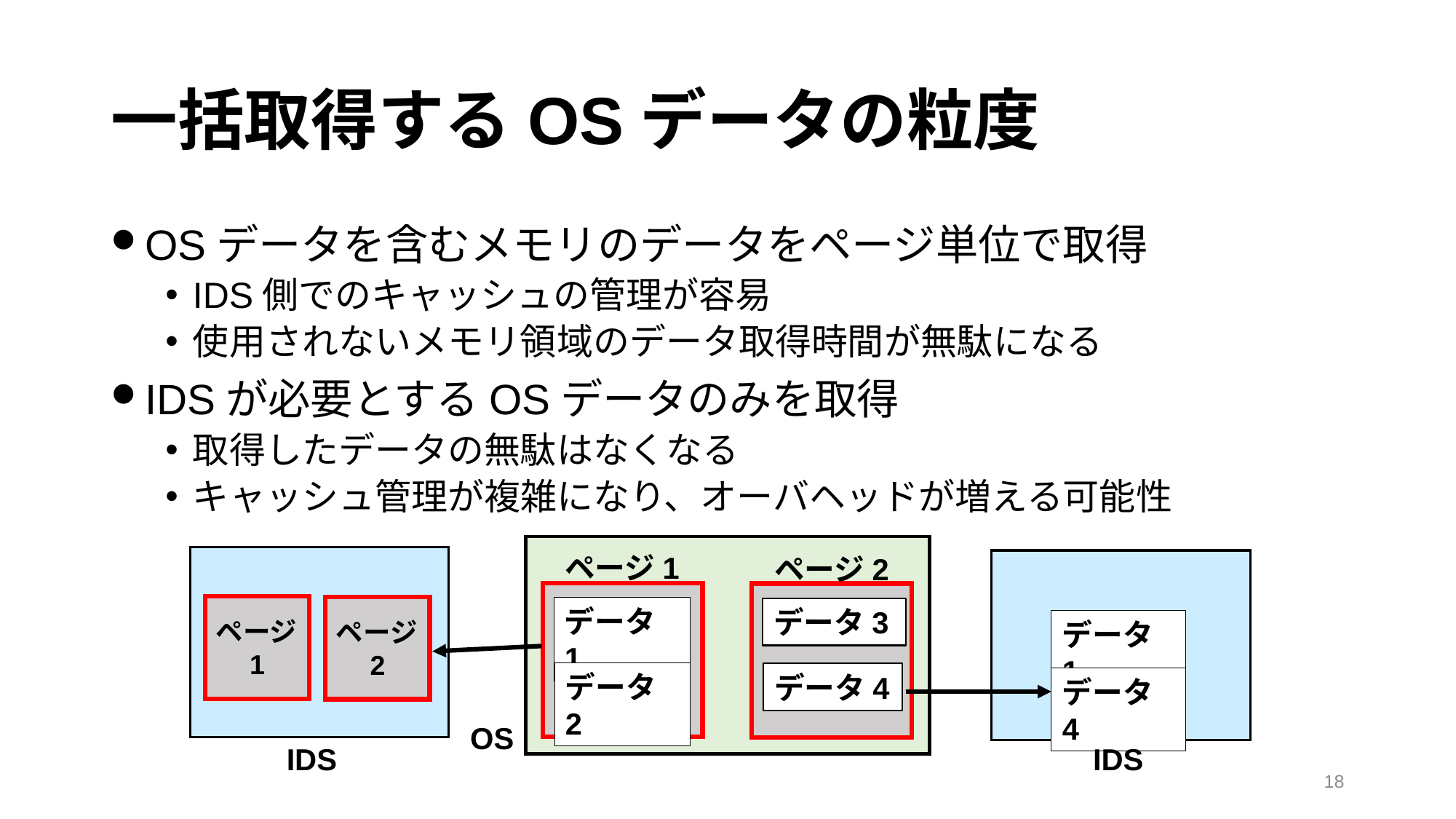

# 一括取得するOSデータの粒度
OSデータを含むメモリのデータをページ単位で取得
IDS側でのキャッシュの管理が容易
使用されないメモリ領域のデータ取得時間が無駄になる
IDSが必要とするOSデータのみを取得
取得したデータの無駄はなくなる
キャッシュ管理が複雑になり、オーバヘッドが増える可能性

ページ1
ページ2

ページ1
ページ2
データ1
データ3
データ1
データ2
データ4
データ4
OS
IDS
IDS
18